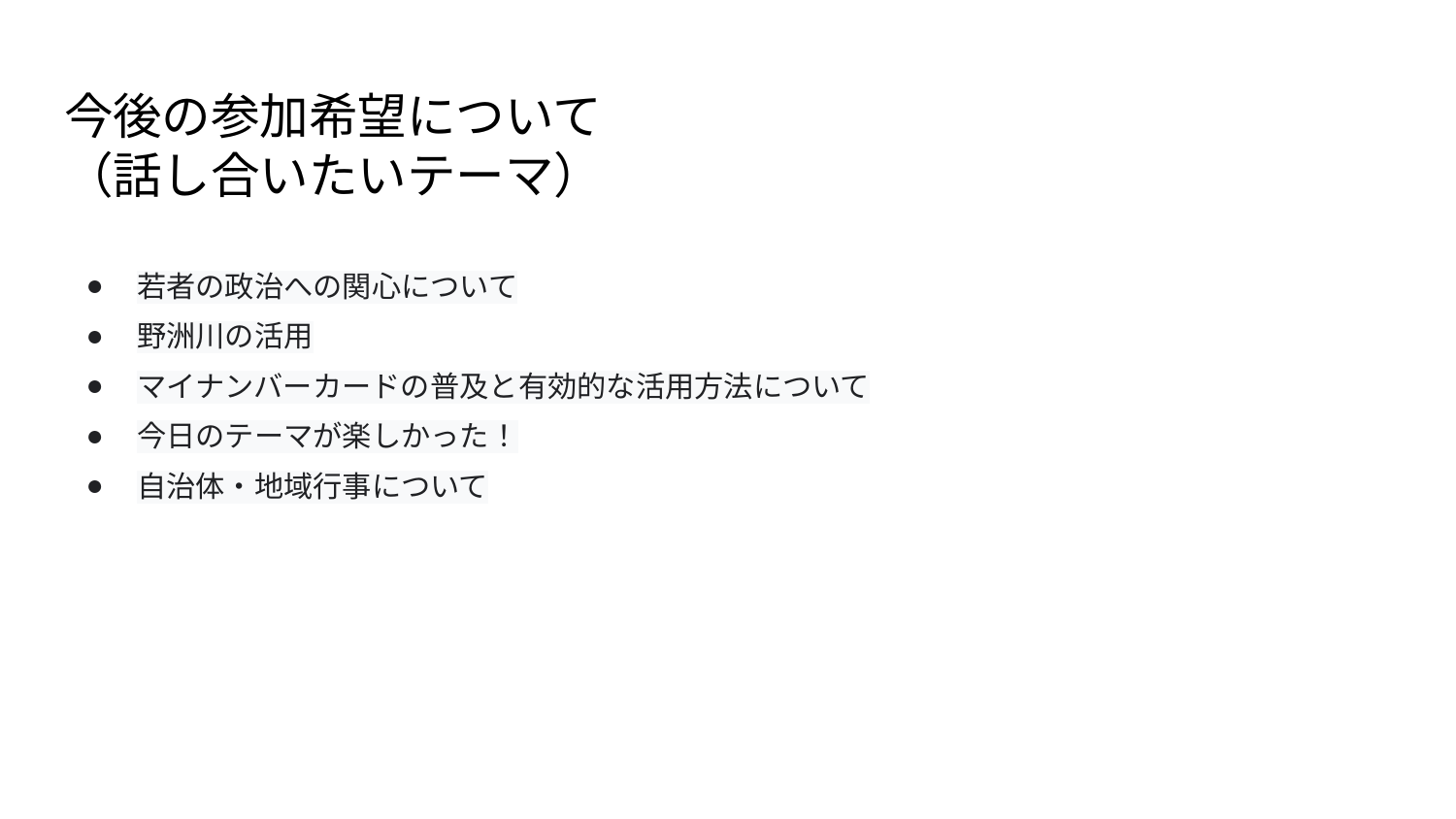

# 今後の参加希望について
（話し合いたいテーマ）
若者の政治への関心について
野洲川の活用
マイナンバーカードの普及と有効的な活用方法について
今日のテーマが楽しかった！
自治体・地域行事について